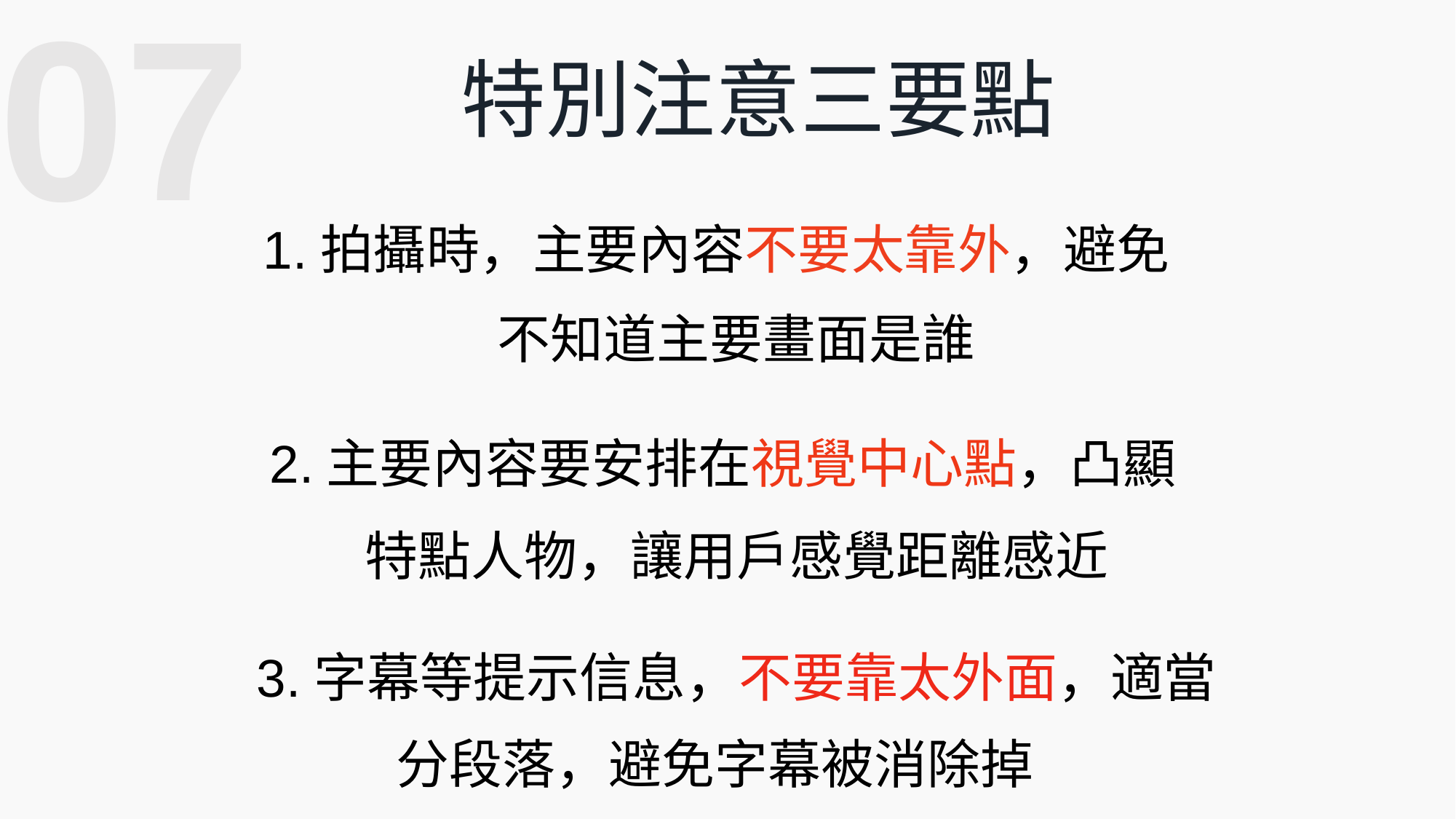

07
75
特別注意三要點
1.拍攝時，主要內容不要太靠外，避免
不知道主要畫面是誰
2.主要內容要安排在視覺中心點，凸顯
特點人物，讓用戶感覺距離感近
3.字幕等提示信息，不要靠太外面，適當
分段落，避免字幕被消除掉
、